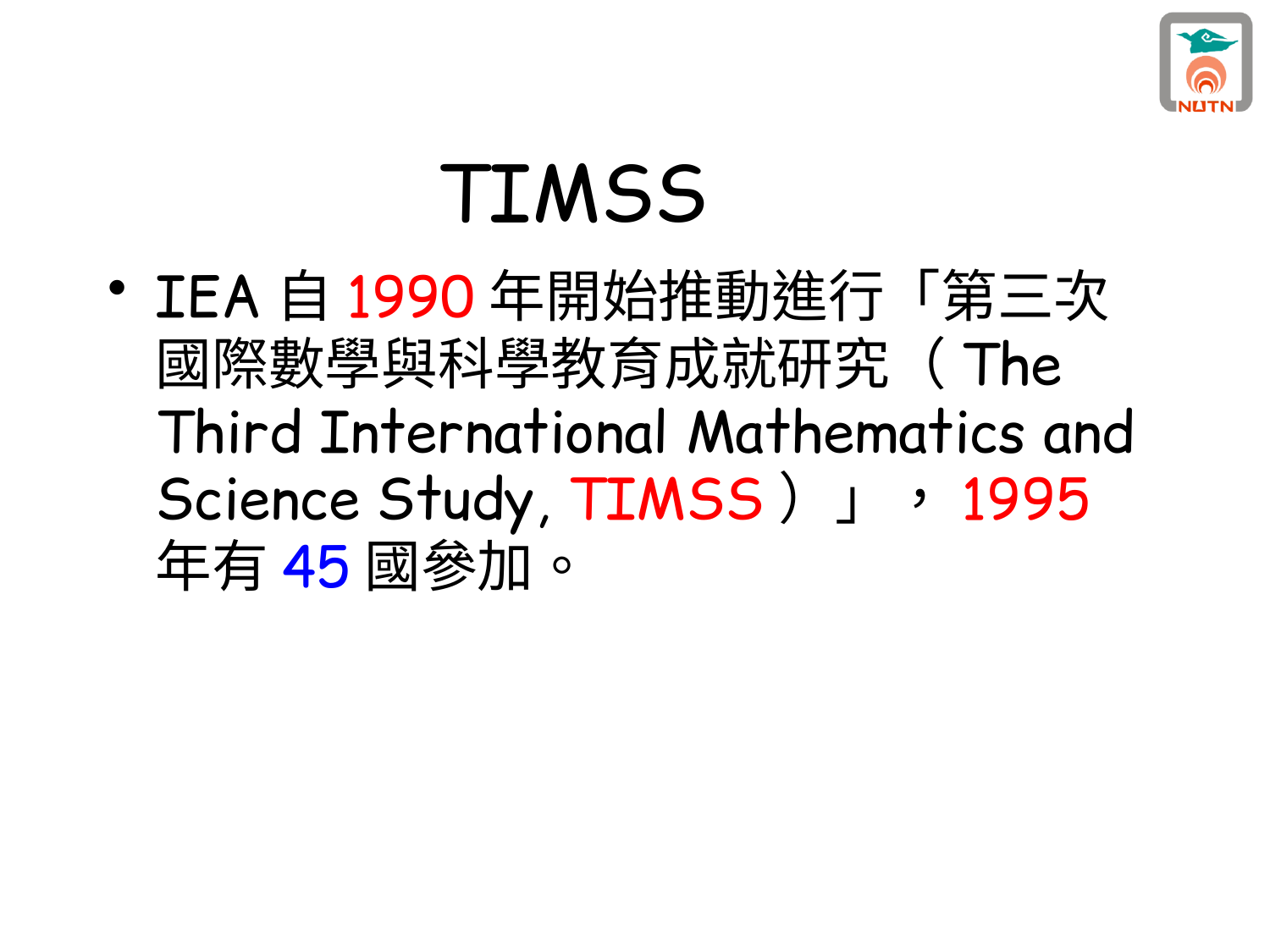

# TIMSS
IEA自1990年開始推動進行「第三次國際數學與科學教育成就研究（The Third International Mathematics and Science Study, TIMSS）」，1995年有45國參加。